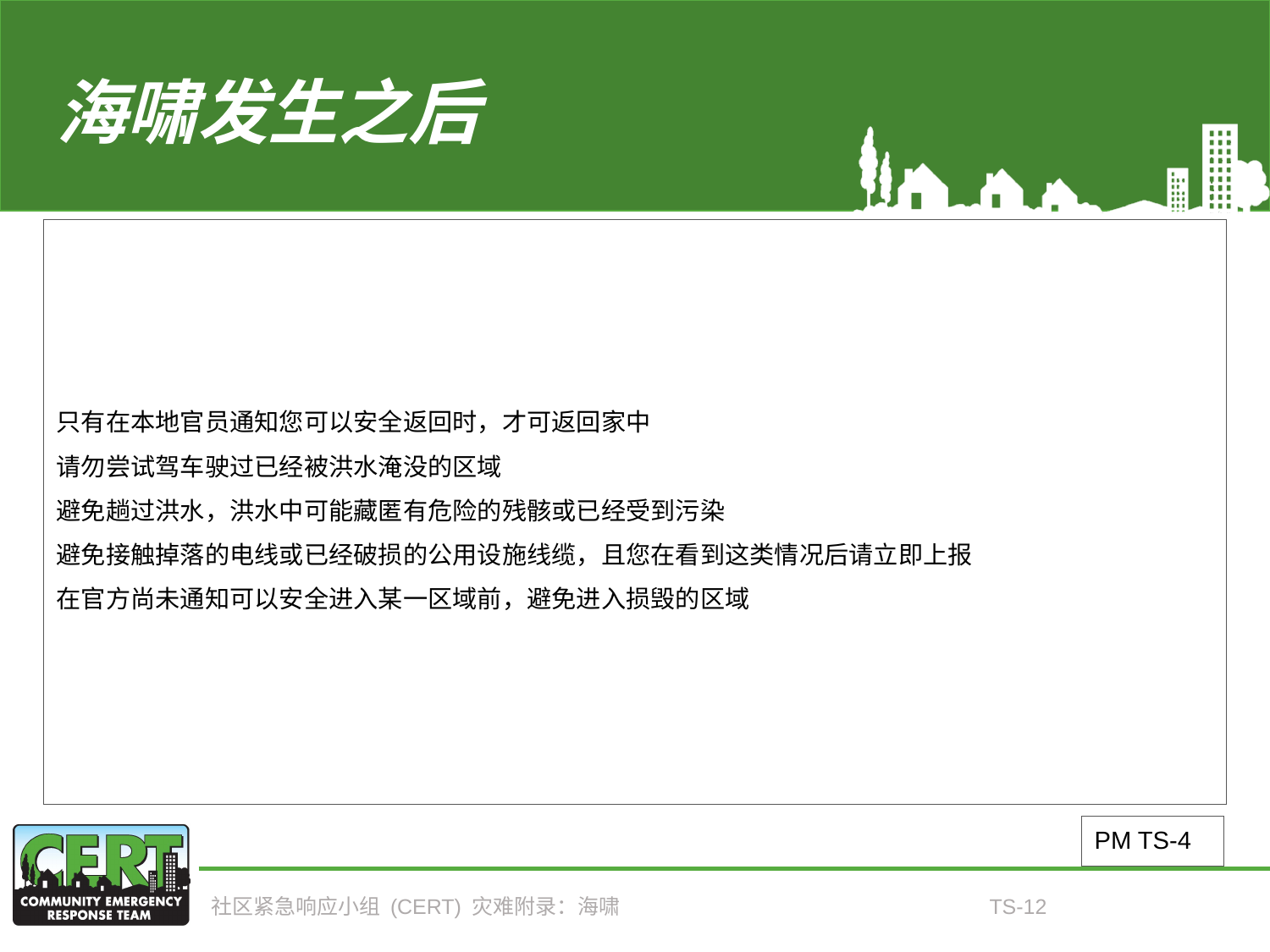

# 海啸发生之后
只有在本地官员通知您可以安全返回时，才可返回家中
请勿尝试驾车驶过已经被洪水淹没的区域
避免趟过洪水，洪水中可能藏匿有危险的残骸或已经受到污染
避免接触掉落的电线或已经破损的公用设施线缆，且您在看到这类情况后请立即上报
在官方尚未通知可以安全进入某一区域前，避免进入损毁的区域
PM TS-4
社区紧急响应小组 (CERT) 灾难附录：海啸
TS-12